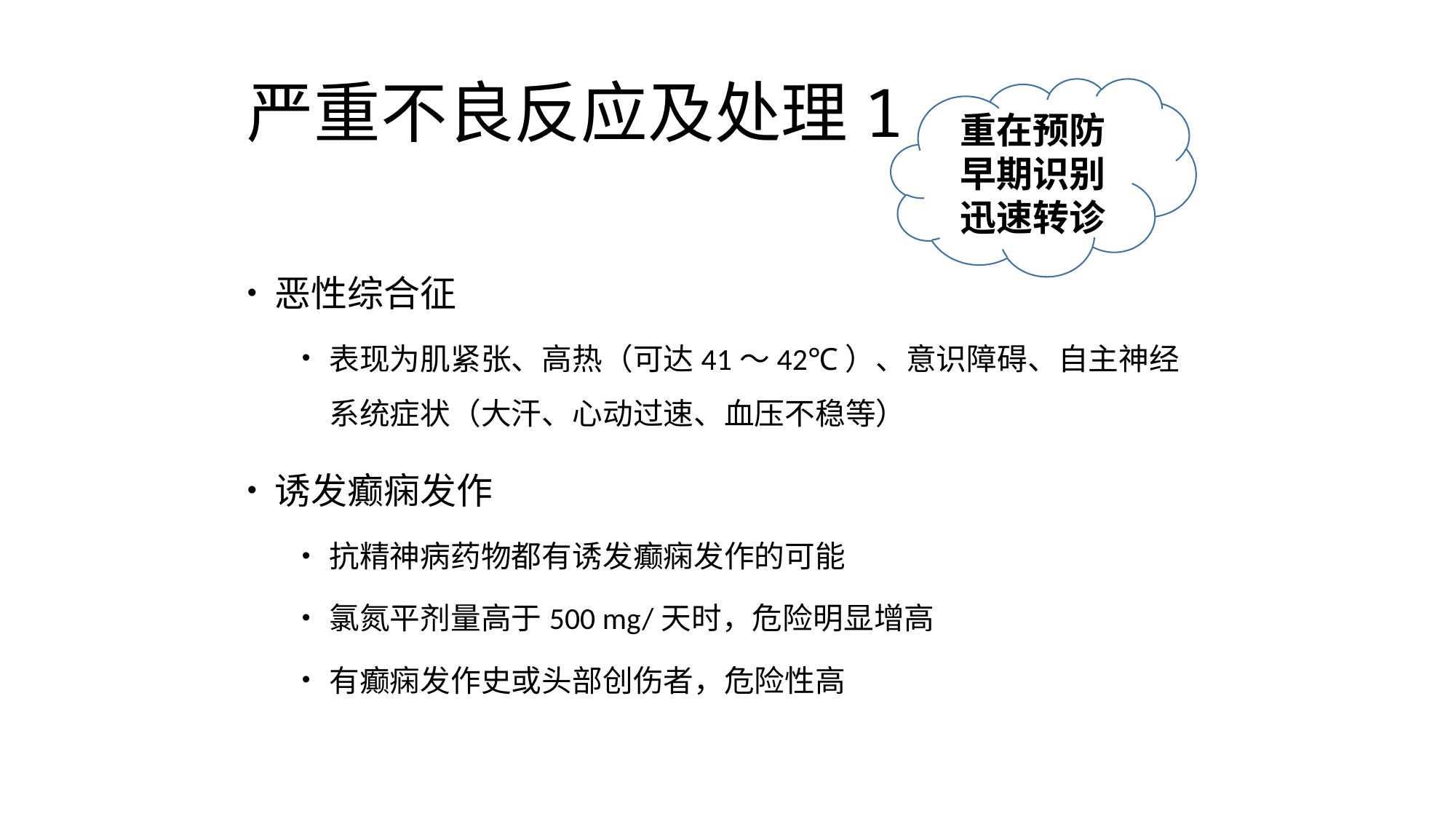

# 严重不良反应及处理1
重在预防
早期识别
迅速转诊
恶性综合征
表现为肌紧张、高热（可达41～42℃）、意识障碍、自主神经系统症状（大汗、心动过速、血压不稳等）
诱发癫痫发作
抗精神病药物都有诱发癫痫发作的可能
氯氮平剂量高于500 mg/天时，危险明显增高
有癫痫发作史或头部创伤者，危险性高